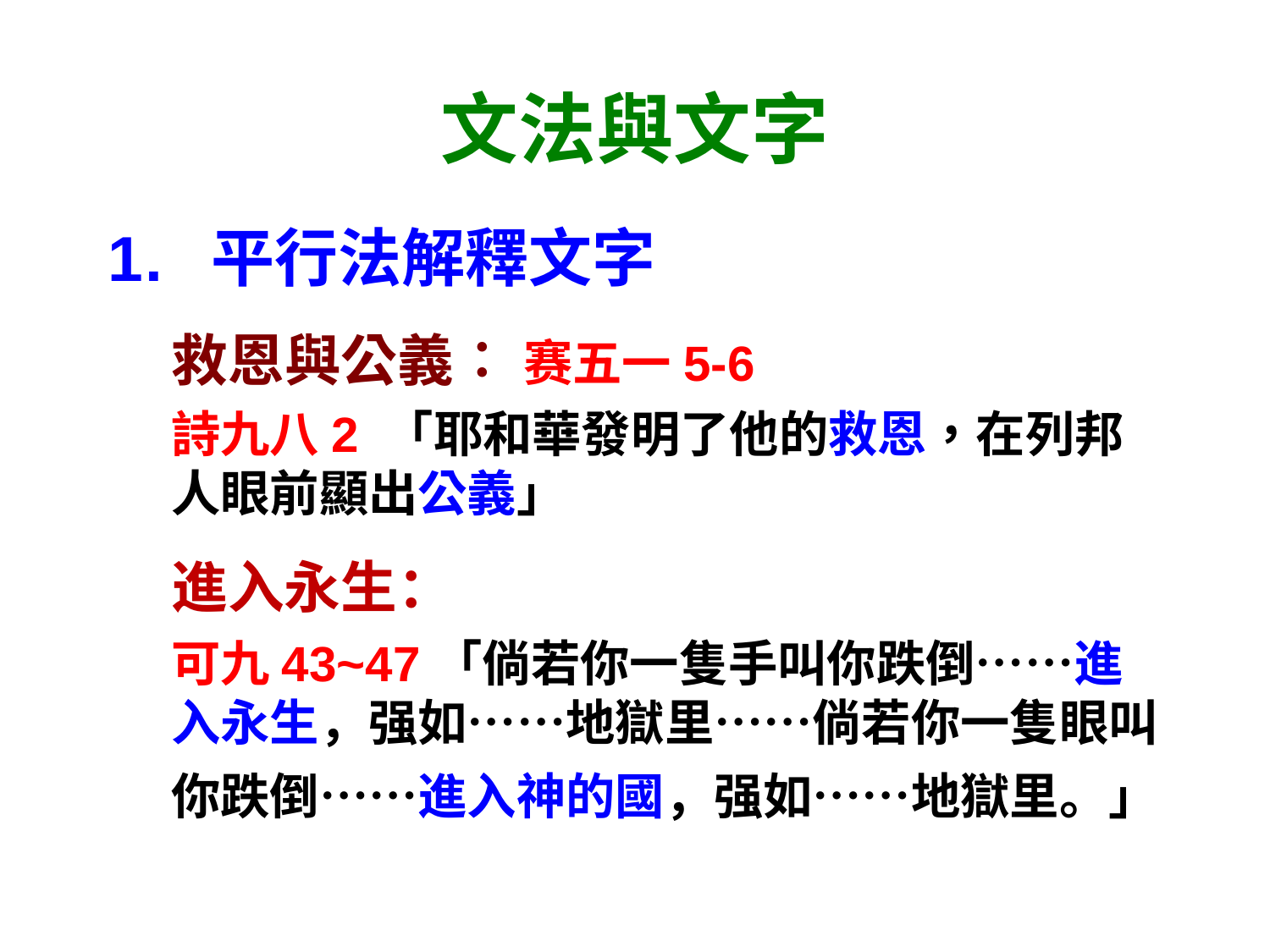

# 文法與文字
平行法解釋文字

救恩與公義∶ 赛五一5-6
詩九八2 「耶和華發明了他的救恩，在列邦人眼前顯出公義」

進入永生：
可九43~47「倘若你一隻手叫你跌倒……進入永生，强如……地獄里……倘若你一隻眼叫你跌倒……進入神的國，强如……地獄里。」